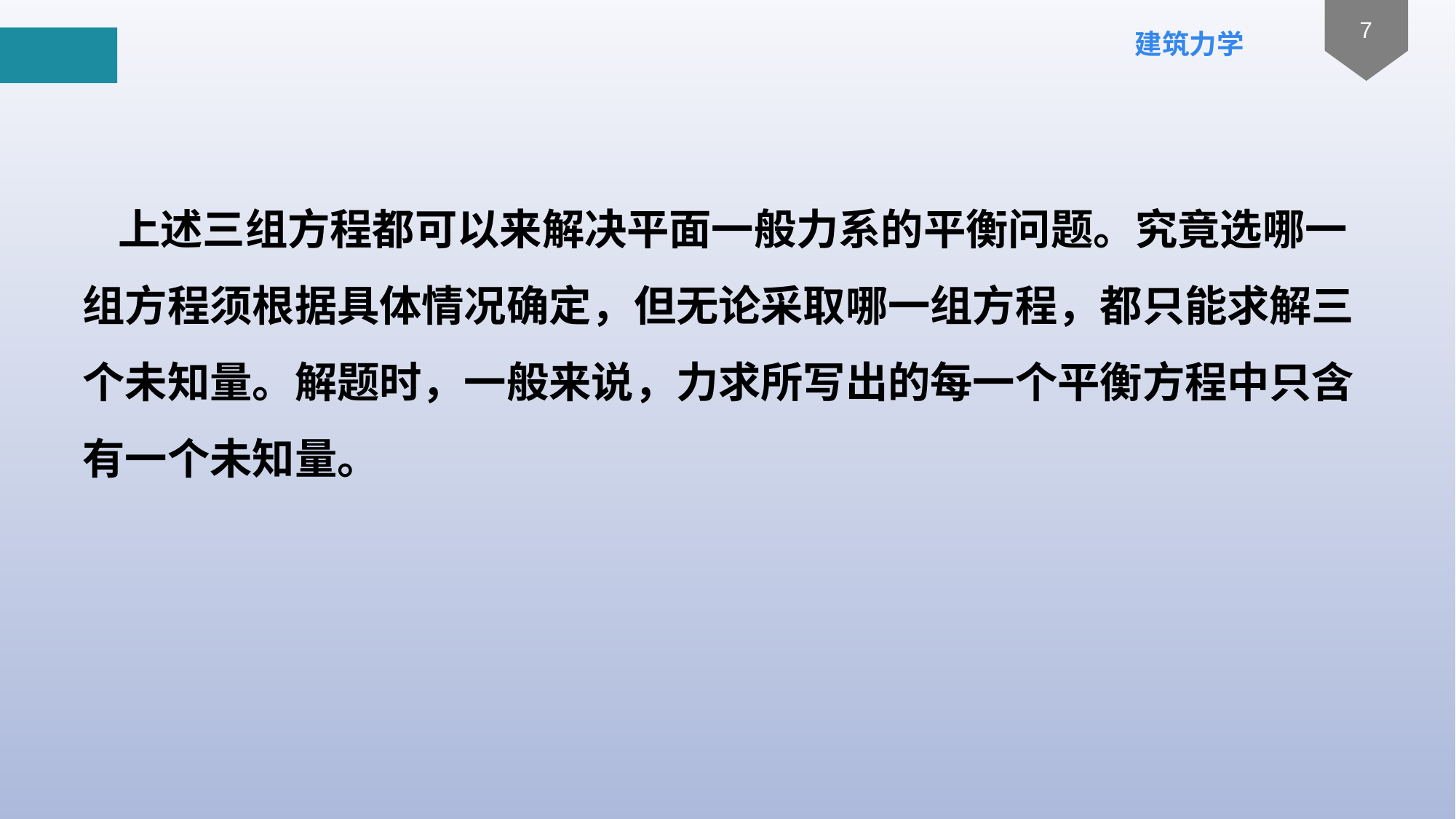

上述三组方程都可以来解决平面一般力系的平衡问题。究竟选哪一组方程须根据具体情况确定，但无论采取哪一组方程，都只能求解三个未知量。解题时，一般来说，力求所写出的每一个平衡方程中只含有一个未知量。